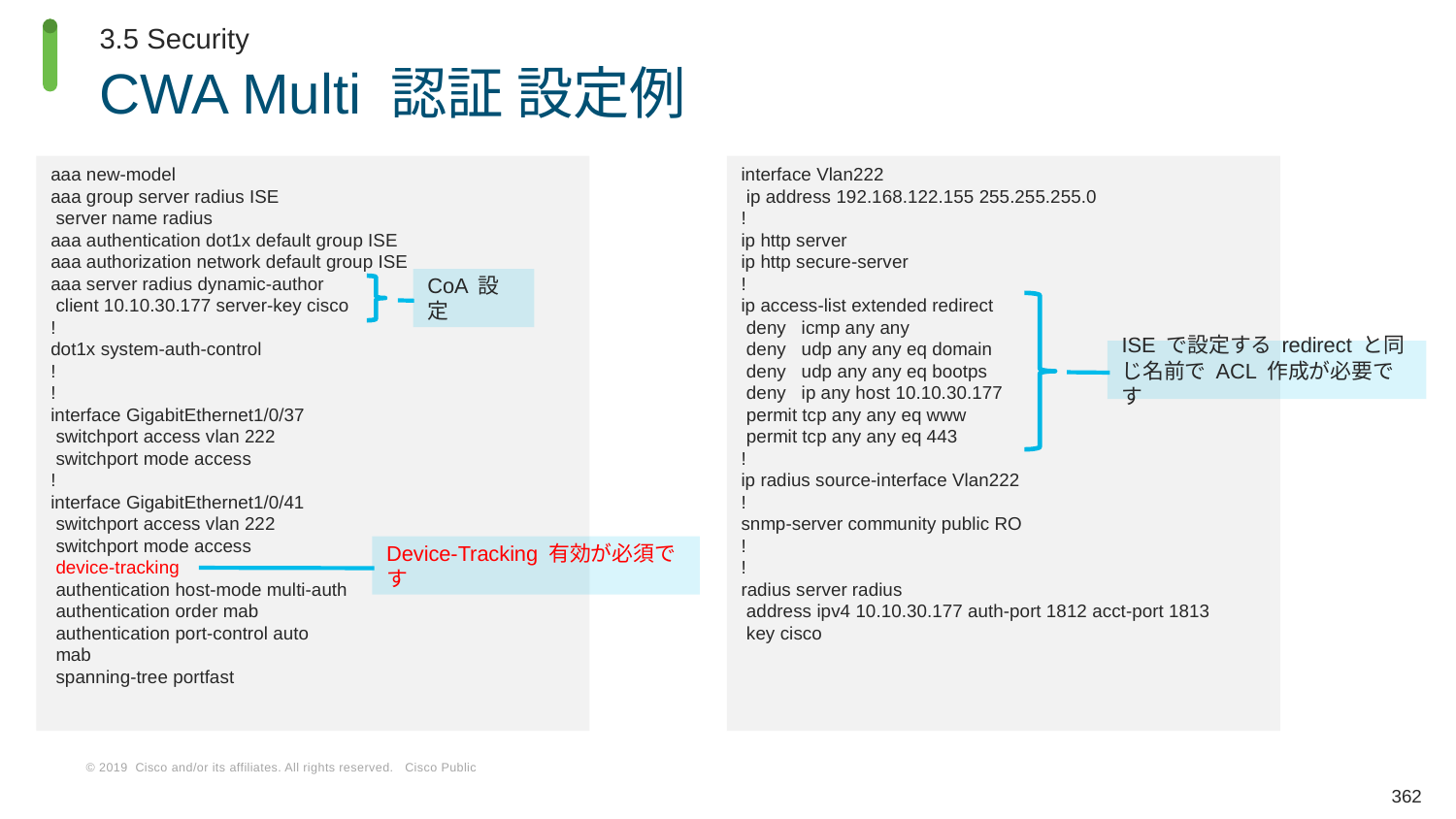

3.5 Security
# CWA Multi 認証 設定例
aaa new-model
aaa group server radius ISE
 server name radius
aaa authentication dot1x default group ISE
aaa authorization network default group ISE
aaa server radius dynamic-author
 client 10.10.30.177 server-key cisco
!
dot1x system-auth-control
!
!
interface GigabitEthernet1/0/37
 switchport access vlan 222
 switchport mode access
!
interface GigabitEthernet1/0/41
 switchport access vlan 222
 switchport mode access
 device-tracking
 authentication host-mode multi-auth
 authentication order mab
 authentication port-control auto
 mab
 spanning-tree portfast
interface Vlan222
 ip address 192.168.122.155 255.255.255.0
!
ip http server
ip http secure-server
!
ip access-list extended redirect
 deny   icmp any any
 deny   udp any any eq domain
 deny   udp any any eq bootps
 deny   ip any host 10.10.30.177
 permit tcp any any eq www
 permit tcp any any eq 443
!
ip radius source-interface Vlan222
!
snmp-server community public RO
!
!
radius server radius
 address ipv4 10.10.30.177 auth-port 1812 acct-port 1813
 key cisco
CoA 設定

ISE で設定する redirect と同じ名前で ACL 作成が必要です
Device-Tracking 有効が必須です
362